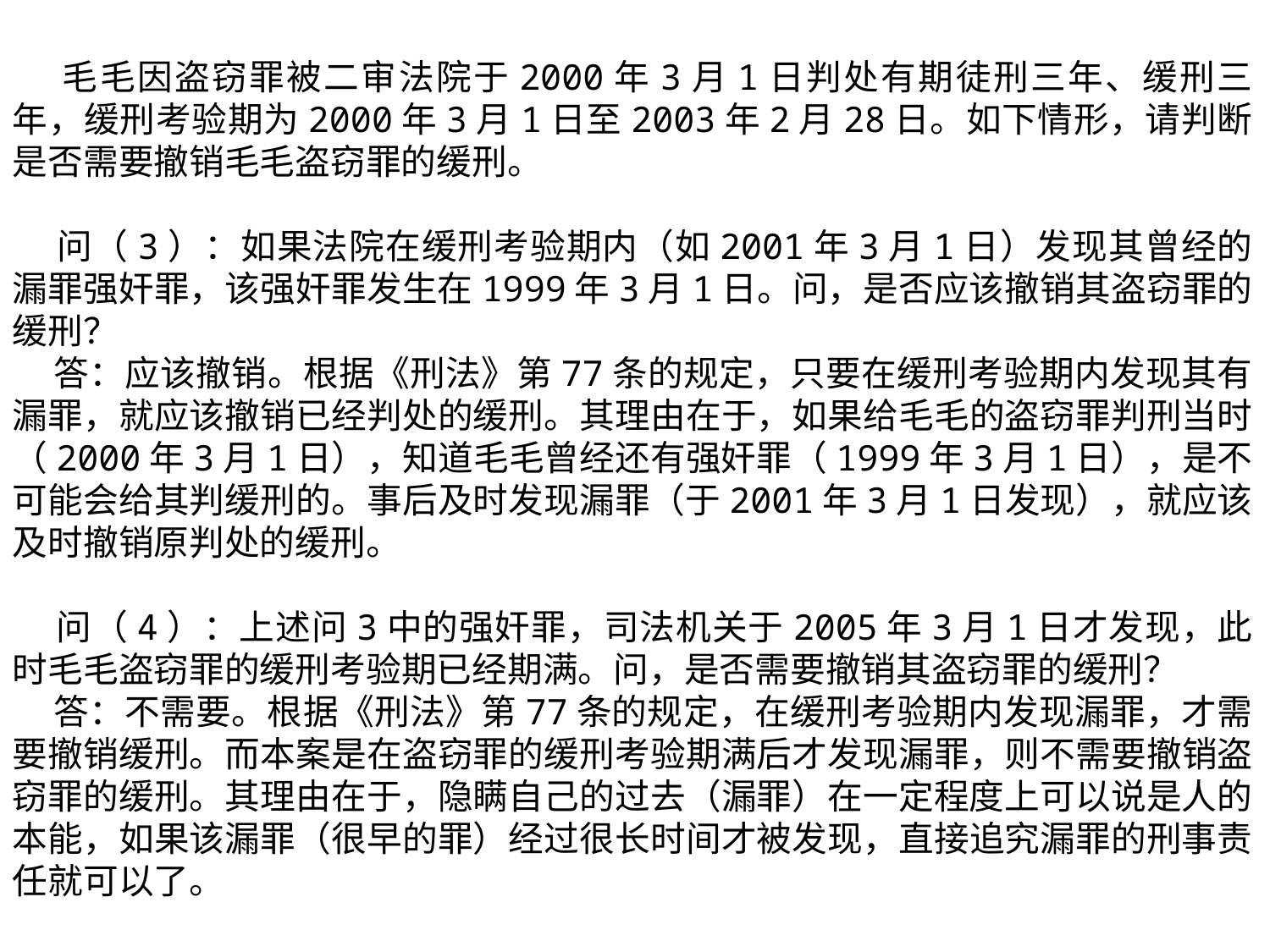

毛毛因盗窃罪被二审法院于2000年3月1日判处有期徒刑三年、缓刑三年，缓刑考验期为2000年3月1日至2003年2月28日。如下情形，请判断是否需要撤销毛毛盗窃罪的缓刑。

    问（3）：如果法院在缓刑考验期内（如2001年3月1日）发现其曾经的漏罪强奸罪，该强奸罪发生在1999年3月1日。问，是否应该撤销其盗窃罪的缓刑？
    答：应该撤销。根据《刑法》第77条的规定，只要在缓刑考验期内发现其有漏罪，就应该撤销已经判处的缓刑。其理由在于，如果给毛毛的盗窃罪判刑当时（2000年3月1日），知道毛毛曾经还有强奸罪（1999年3月1日），是不可能会给其判缓刑的。事后及时发现漏罪（于2001年3月1日发现），就应该及时撤销原判处的缓刑。

    问（4）：上述问3中的强奸罪，司法机关于2005年3月1日才发现，此时毛毛盗窃罪的缓刑考验期已经期满。问，是否需要撤销其盗窃罪的缓刑？
    答：不需要。根据《刑法》第77条的规定，在缓刑考验期内发现漏罪，才需要撤销缓刑。而本案是在盗窃罪的缓刑考验期满后才发现漏罪，则不需要撤销盗窃罪的缓刑。其理由在于，隐瞒自己的过去（漏罪）在一定程度上可以说是人的本能，如果该漏罪（很早的罪）经过很长时间才被发现，直接追究漏罪的刑事责任就可以了。